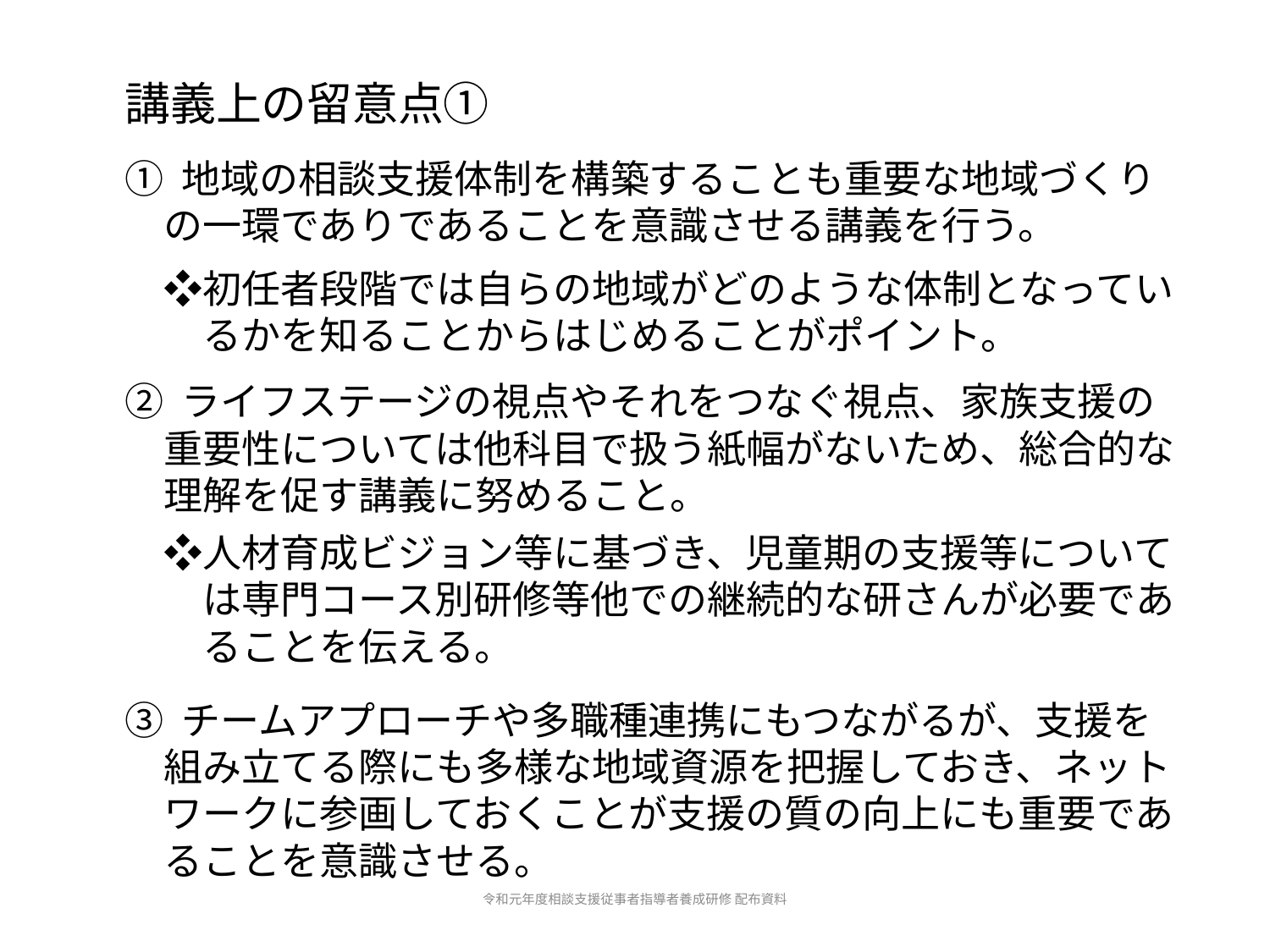

講義上の留意点①

① 地域の相談支援体制を構築することも重要な地域づくり
　の一環でありであることを意識させる講義を行う。

　❖初任者段階では自らの地域がどのような体制となってい
　　るかを知ることからはじめることがポイント。

② ライフステージの視点やそれをつなぐ視点、家族支援の
　重要性については他科目で扱う紙幅がないため、総合的な
　理解を促す講義に努めること。

　❖人材育成ビジョン等に基づき、児童期の支援等について
　　は専門コース別研修等他での継続的な研さんが必要であ
　　ることを伝える。

③ チームアプローチや多職種連携にもつながるが、支援を
　組み立てる際にも多様な地域資源を把握しておき、ネット
　ワークに参画しておくことが支援の質の向上にも重要であ
　ることを意識させる。
令和元年度相談支援従事者指導者養成研修 配布資料